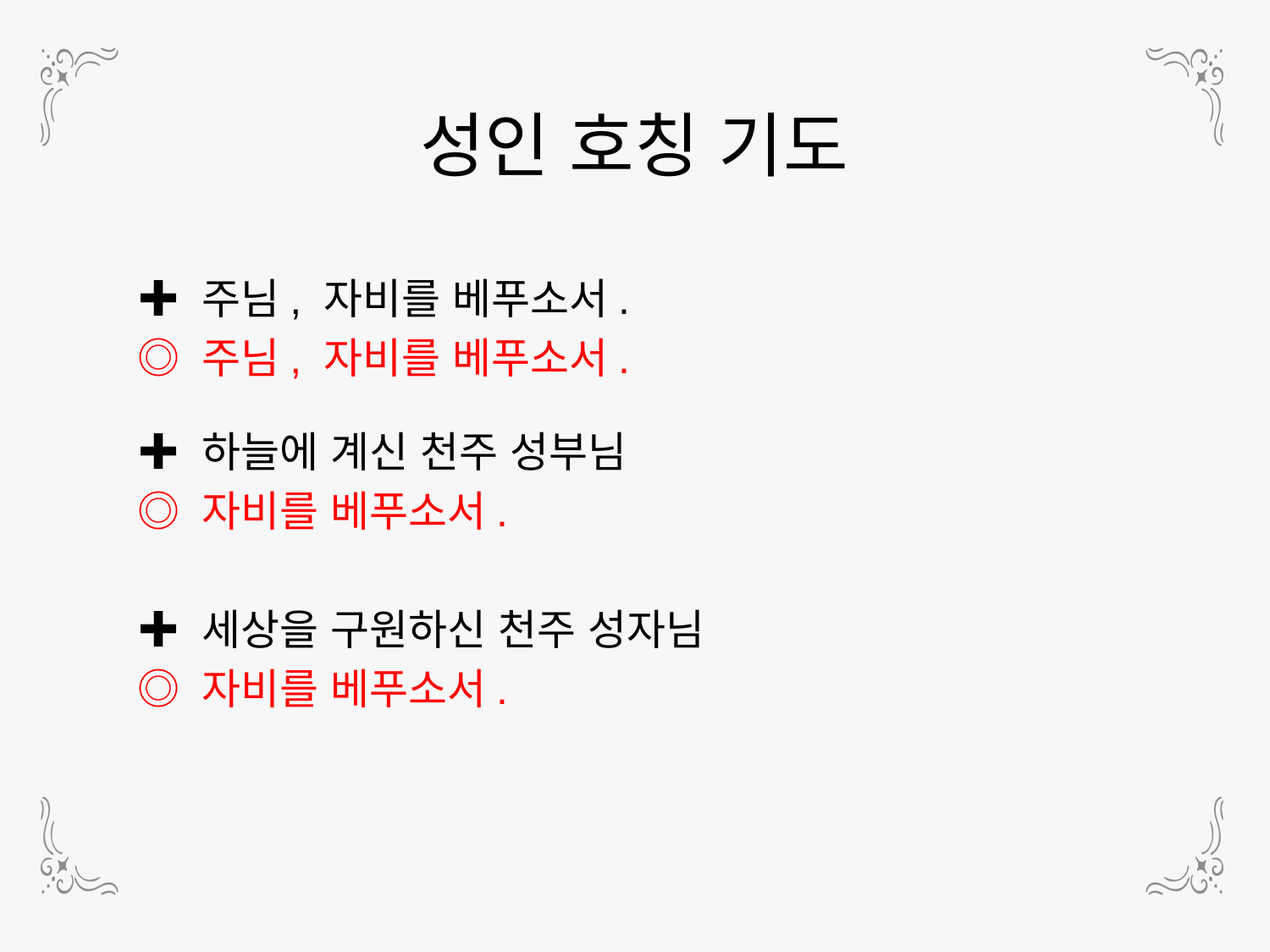

성인 호칭 기도
✚ 주님, 자비를 베푸소서.
◎ 주님, 자비를 베푸소서.

✚ 하늘에 계신 천주 성부님
◎ 자비를 베푸소서.

✚ 세상을 구원하신 천주 성자님
◎ 자비를 베푸소서.